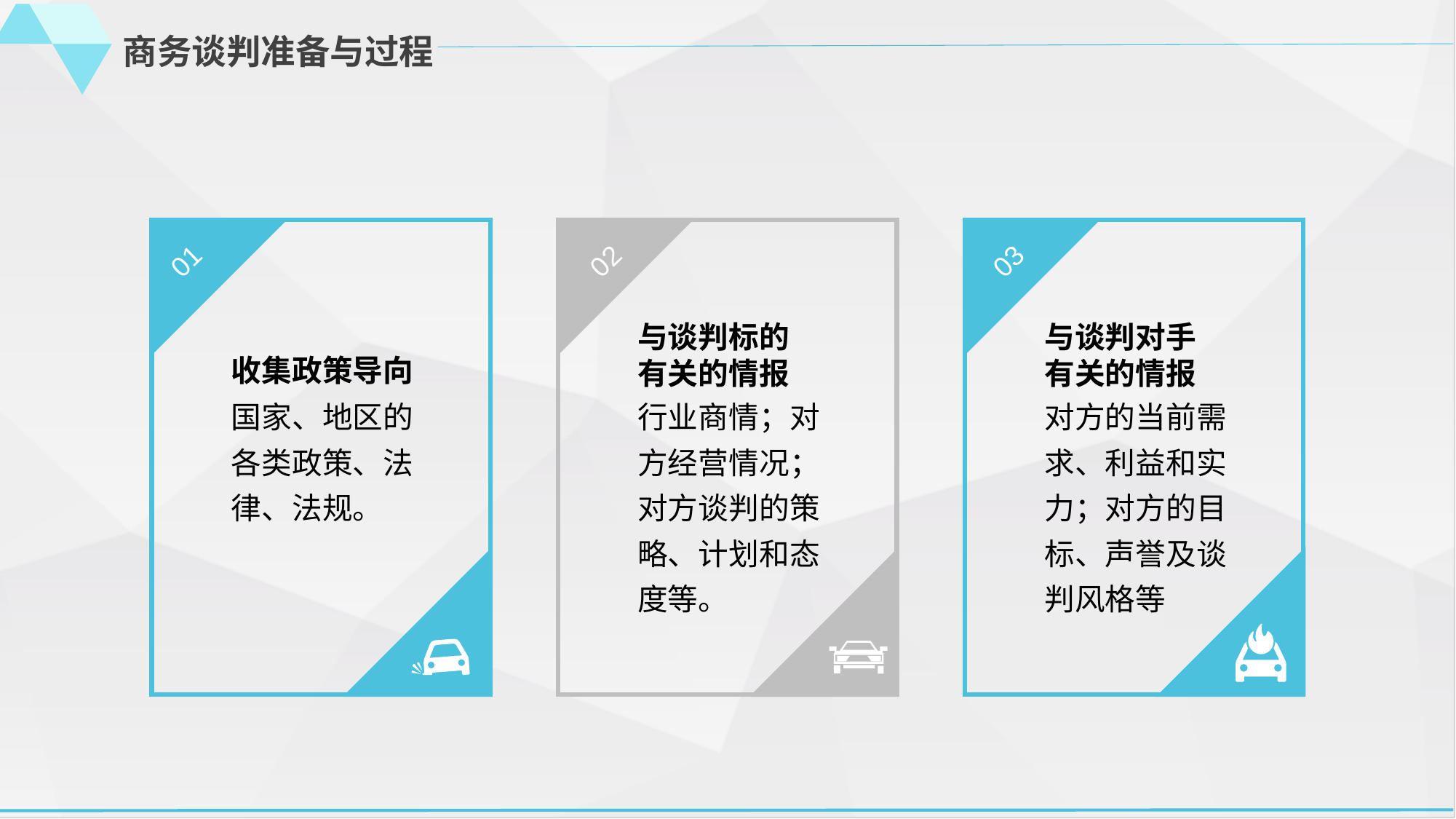

商务谈判准备与过程

02

01

03

与谈判标的
有关的情报
行业商情；对方经营情况；对方谈判的策略、计划和态度等。
与谈判对手
有关的情报
对方的当前需求、利益和实力；对方的目标、声誉及谈判风格等
收集政策导向
国家、地区的各类政策、法律、法规。